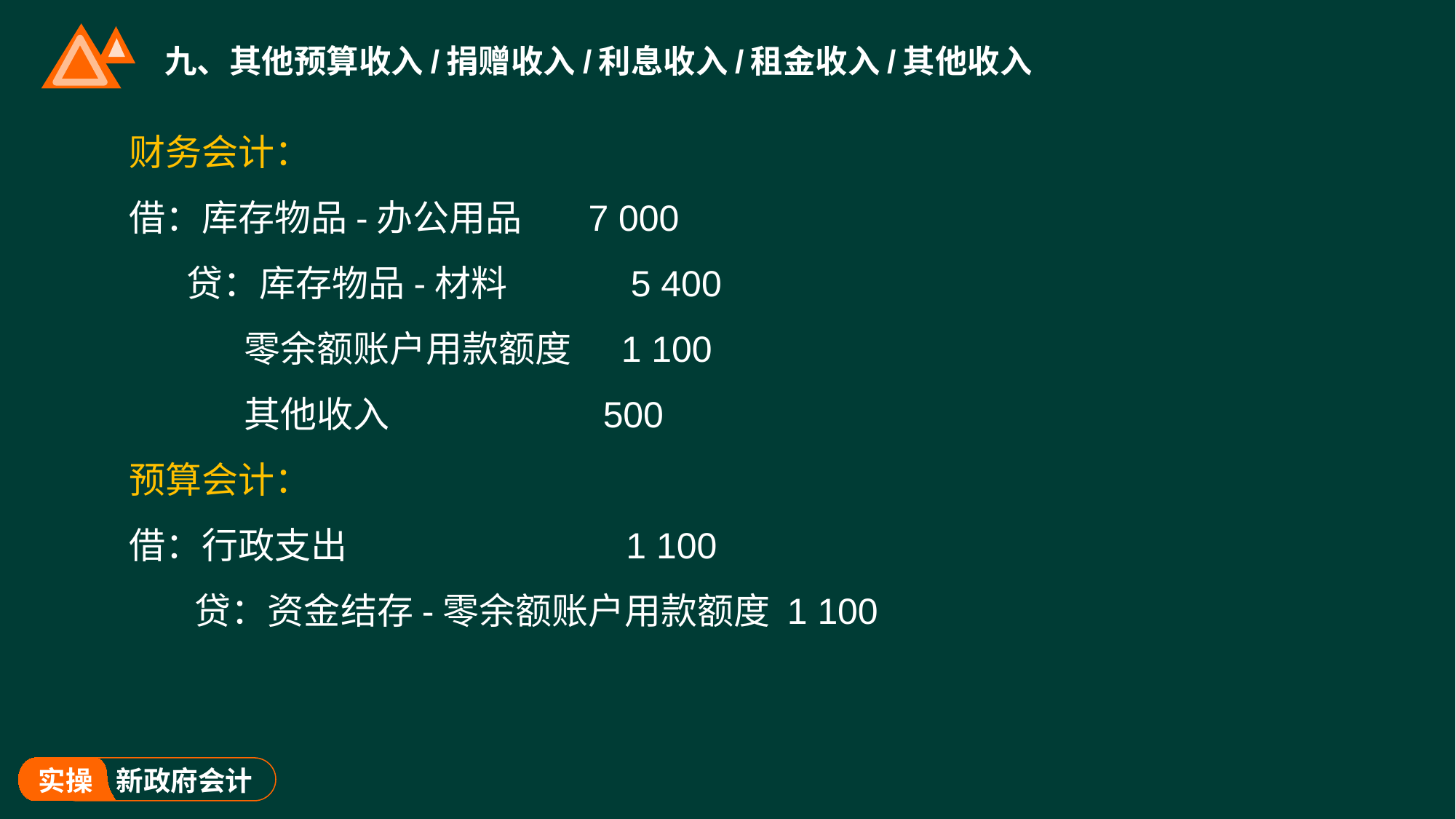

# 九、其他预算收入/捐赠收入/利息收入/租金收入/其他收入
财务会计：
借：库存物品-办公用品       7 000
      贷：库存物品-材料              5 400
             零余额账户用款额度     1 100
             其他收入                         500
预算会计：
借：行政支出                                 1 100
       贷：资金结存-零余额账户用款额度 1 100